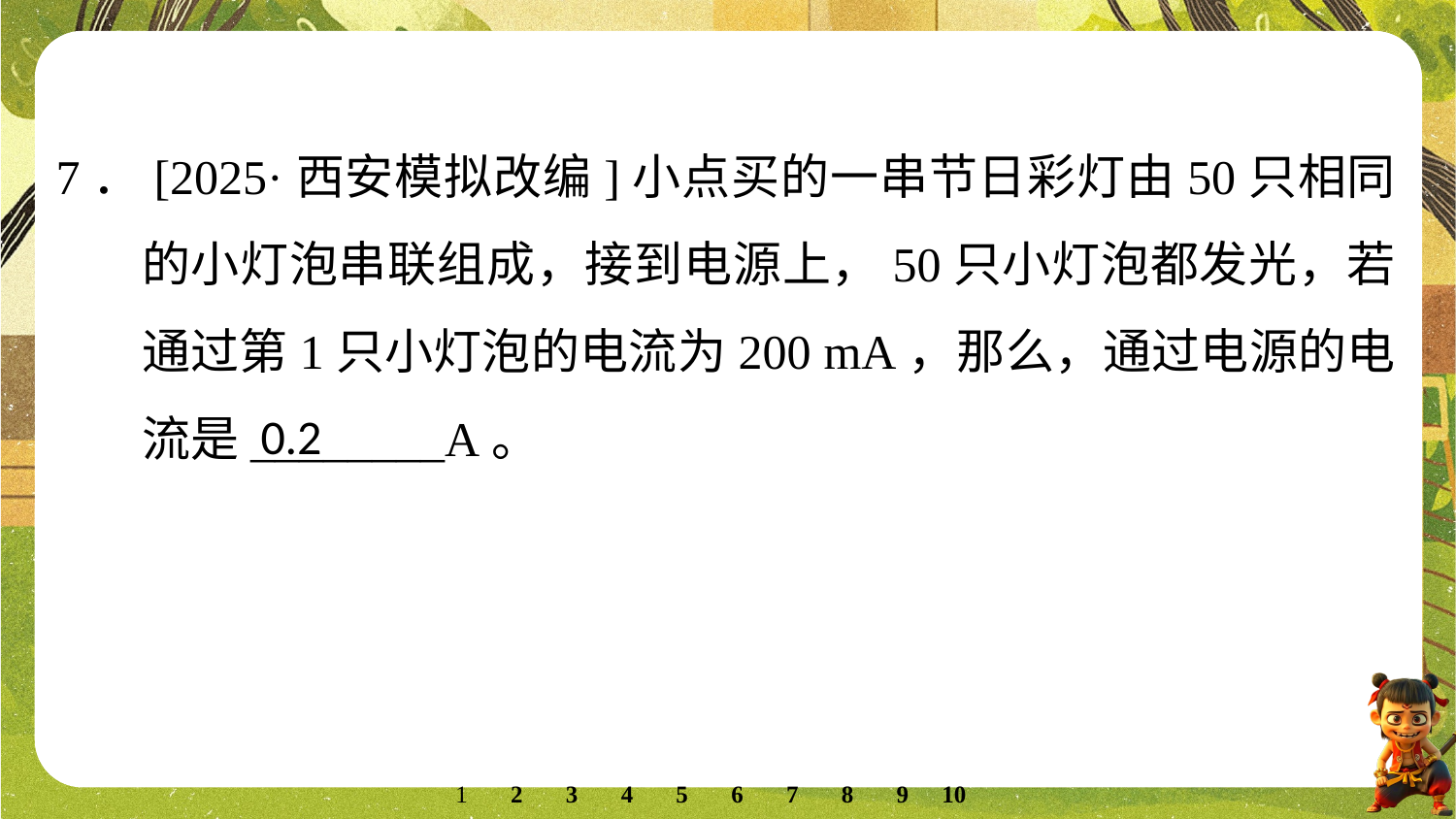

7．[2025·西安模拟改编]小点买的一串节日彩灯由50只相同的小灯泡串联组成，接到电源上，50只小灯泡都发光，若通过第1只小灯泡的电流为200 mA，那么，通过电源的电流是________A。
0.2
2
3
4
5
6
7
8
9
10
1